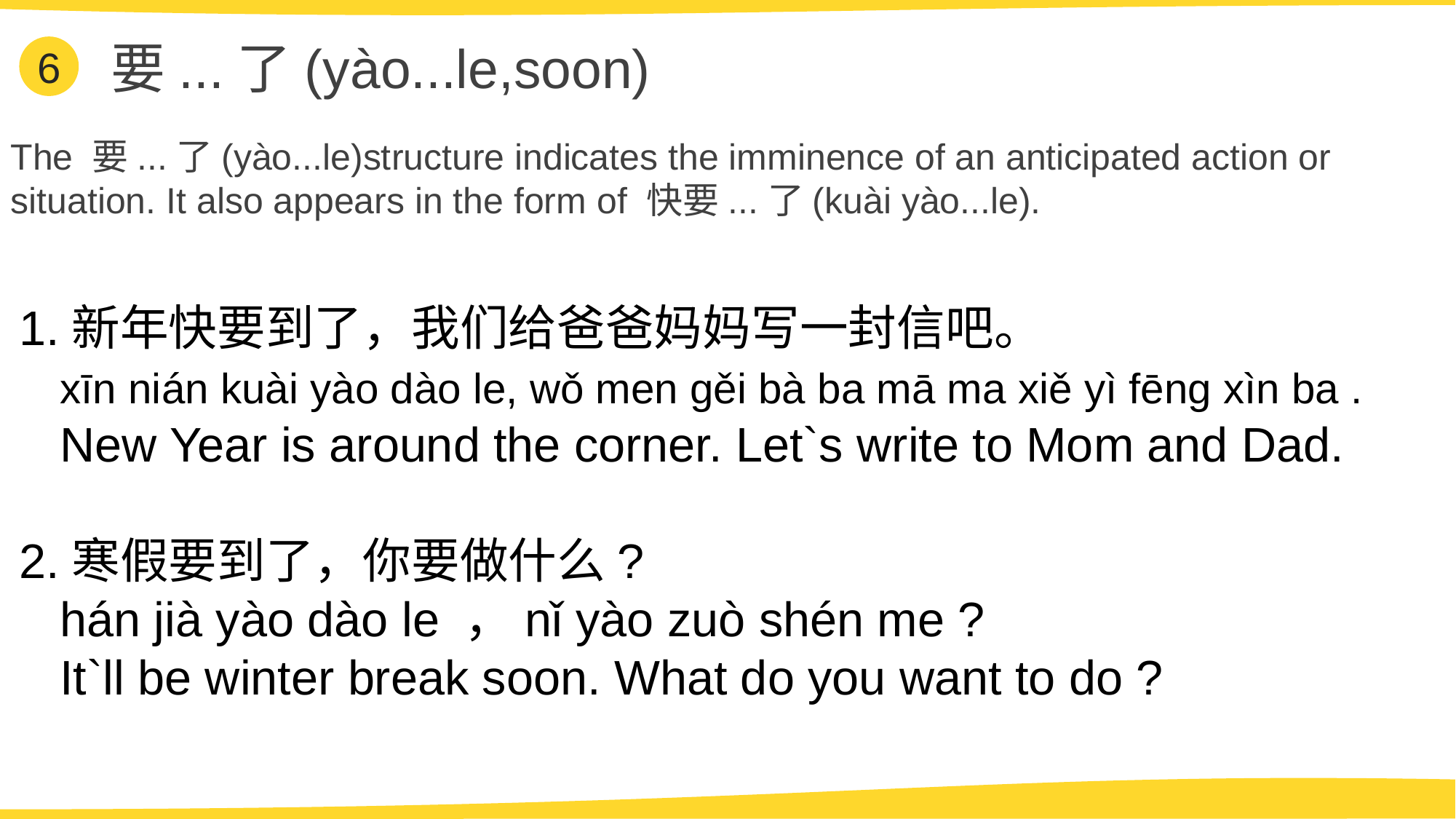

要...了(yào...le,soon)
6
The 要...了(yào...le)structure indicates the imminence of an anticipated action or situation. It also appears in the form of 快要...了(kuài yào...le).
1.新年快要到了，我们给爸爸妈妈写一封信吧。
   xīn nián kuài yào dào le, wǒ men gěi bà ba mā ma xiě yì fēng xìn ba .
   New Year is around the corner. Let`s write to Mom and Dad.

2.寒假要到了，你要做什么?
   hán jià yào dào le ，nǐ yào zuò shén me ?
   It`ll be winter break soon. What do you want to do ?